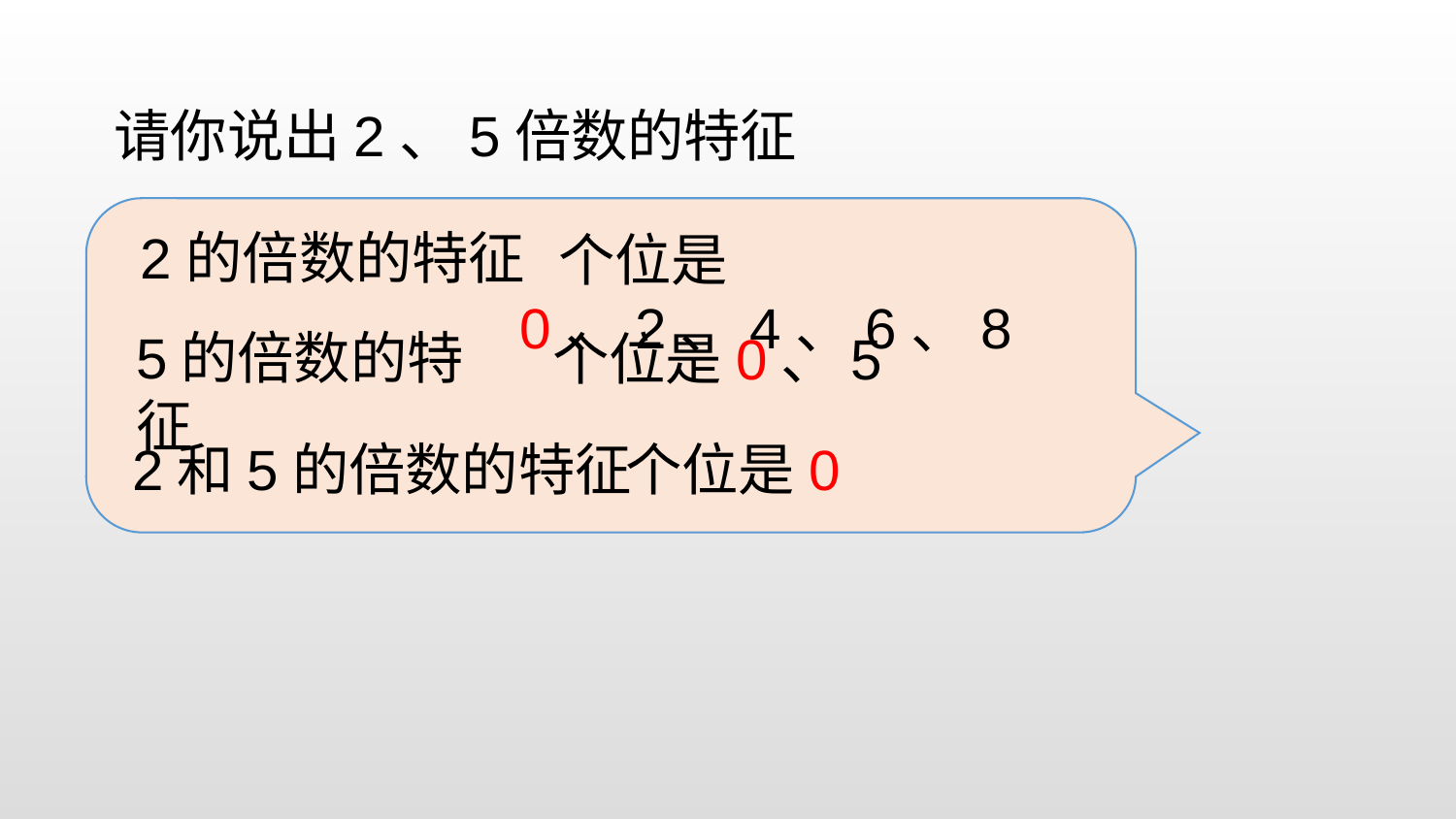

请你说出2、5倍数的特征

2的倍数的特征
  个位是0、2、4、6、8
5的倍数的特征
个位是0、5
2和5的倍数的特征
个位是0